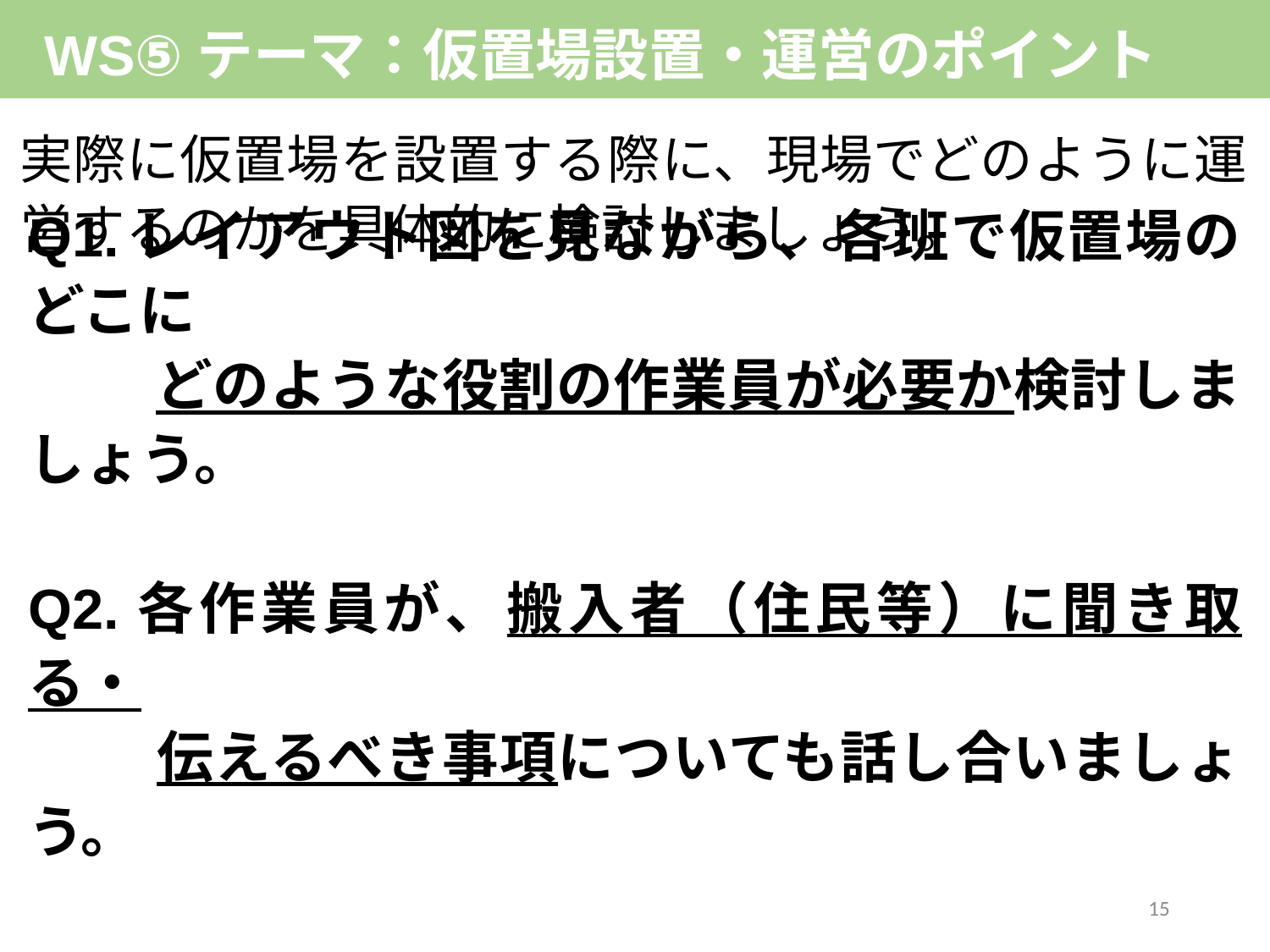

WS⑤テーマ：仮置場設置・運営のポイント
実際に仮置場を設置する際に、現場でどのように運営するのかを具体的に検討しましょう。
Q1.レイアウト図を見ながら、各班で仮置場のどこに
　　 どのような役割の作業員が必要か検討しましょう。

Q2.各作業員が、搬入者（住民等）に聞き取る・
　　 伝えるべき事項についても話し合いましょう。

15